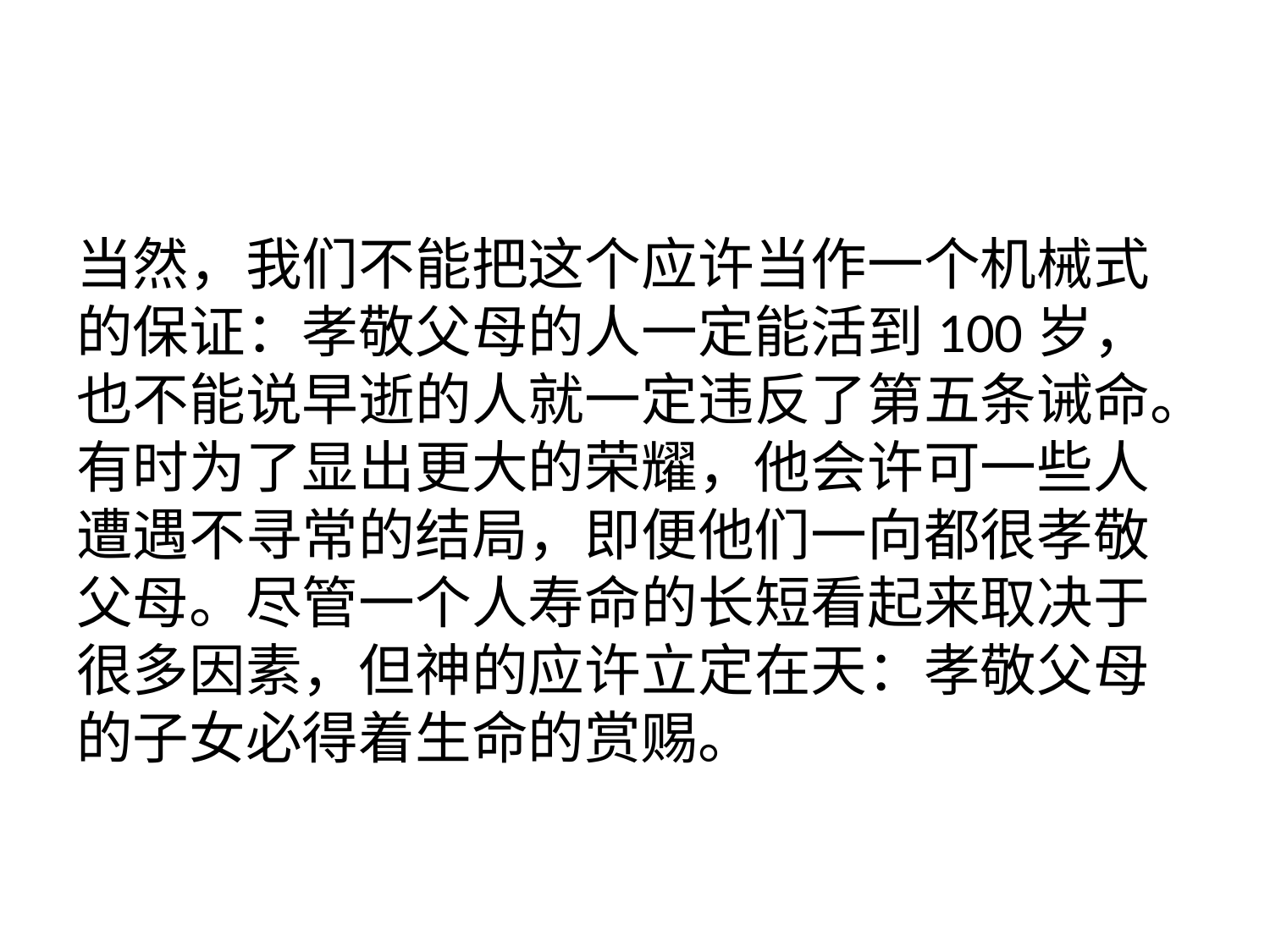

#
当然，我们不能把这个应许当作一个机械式的保证：孝敬父母的人一定能活到100岁，也不能说早逝的人就一定违反了第五条诫命。有时为了显出更大的荣耀，他会许可一些人遭遇不寻常的结局，即便他们一向都很孝敬父母。尽管一个人寿命的长短看起来取决于很多因素，但神的应许立定在天：孝敬父母的子女必得着生命的赏赐。